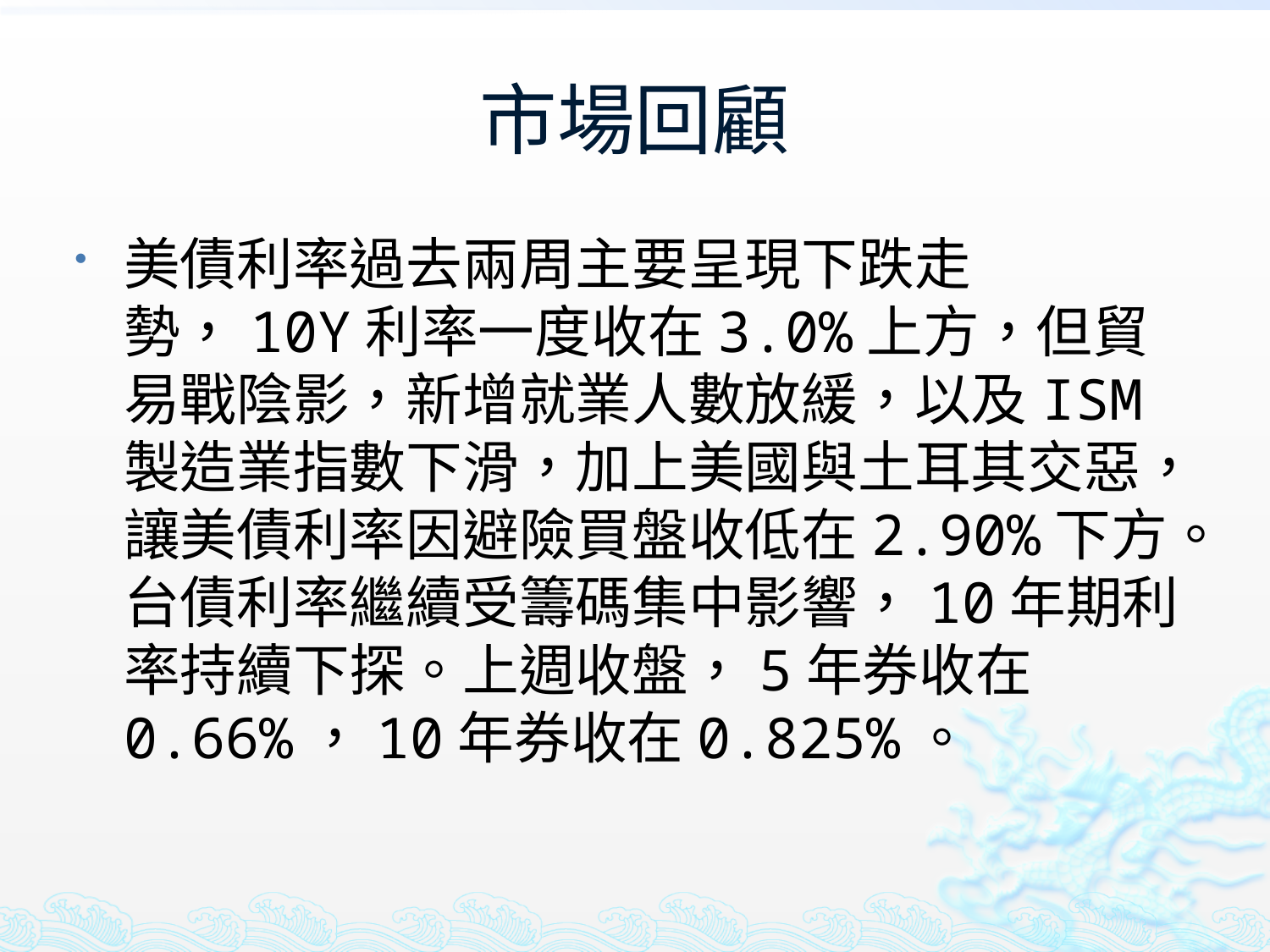

# 市場回顧
美債利率過去兩周主要呈現下跌走勢，10Y利率一度收在3.0%上方，但貿易戰陰影，新增就業人數放緩，以及ISM製造業指數下滑，加上美國與土耳其交惡，讓美債利率因避險買盤收低在2.90%下方。台債利率繼續受籌碼集中影響，10年期利率持續下探。上週收盤，5年券收在0.66%，10年券收在0.825%。